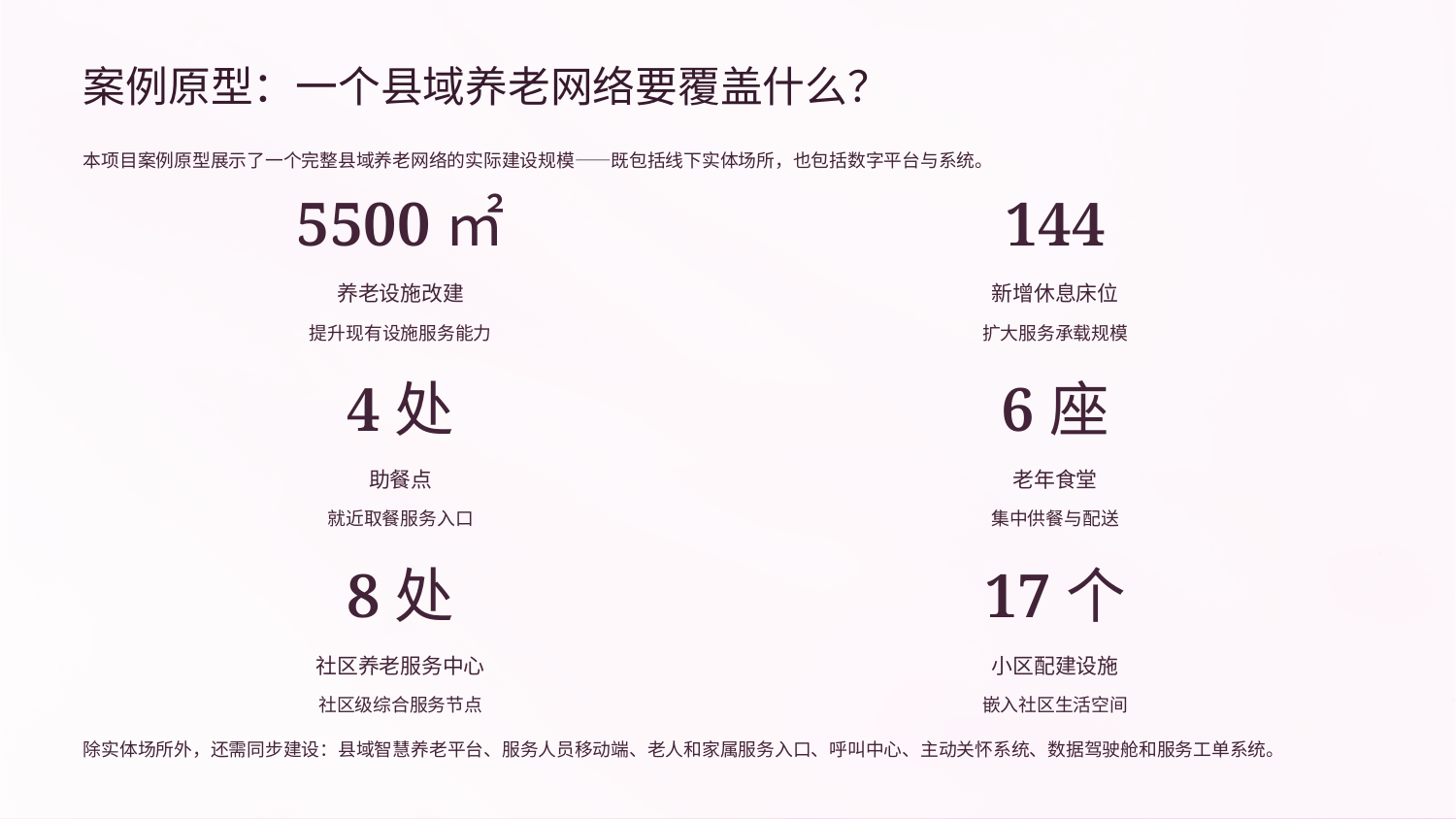

案例原型：一个县域养老网络要覆盖什么？
本项目案例原型展示了一个完整县域养老网络的实际建设规模——既包括线下实体场所，也包括数字平台与系统。
5500㎡
144
养老设施改建
新增休息床位
提升现有设施服务能力
扩大服务承载规模
4处
6座
助餐点
老年食堂
就近取餐服务入口
集中供餐与配送
8处
17个
社区养老服务中心
小区配建设施
社区级综合服务节点
嵌入社区生活空间
除实体场所外，还需同步建设：县域智慧养老平台、服务人员移动端、老人和家属服务入口、呼叫中心、主动关怀系统、数据驾驶舱和服务工单系统。